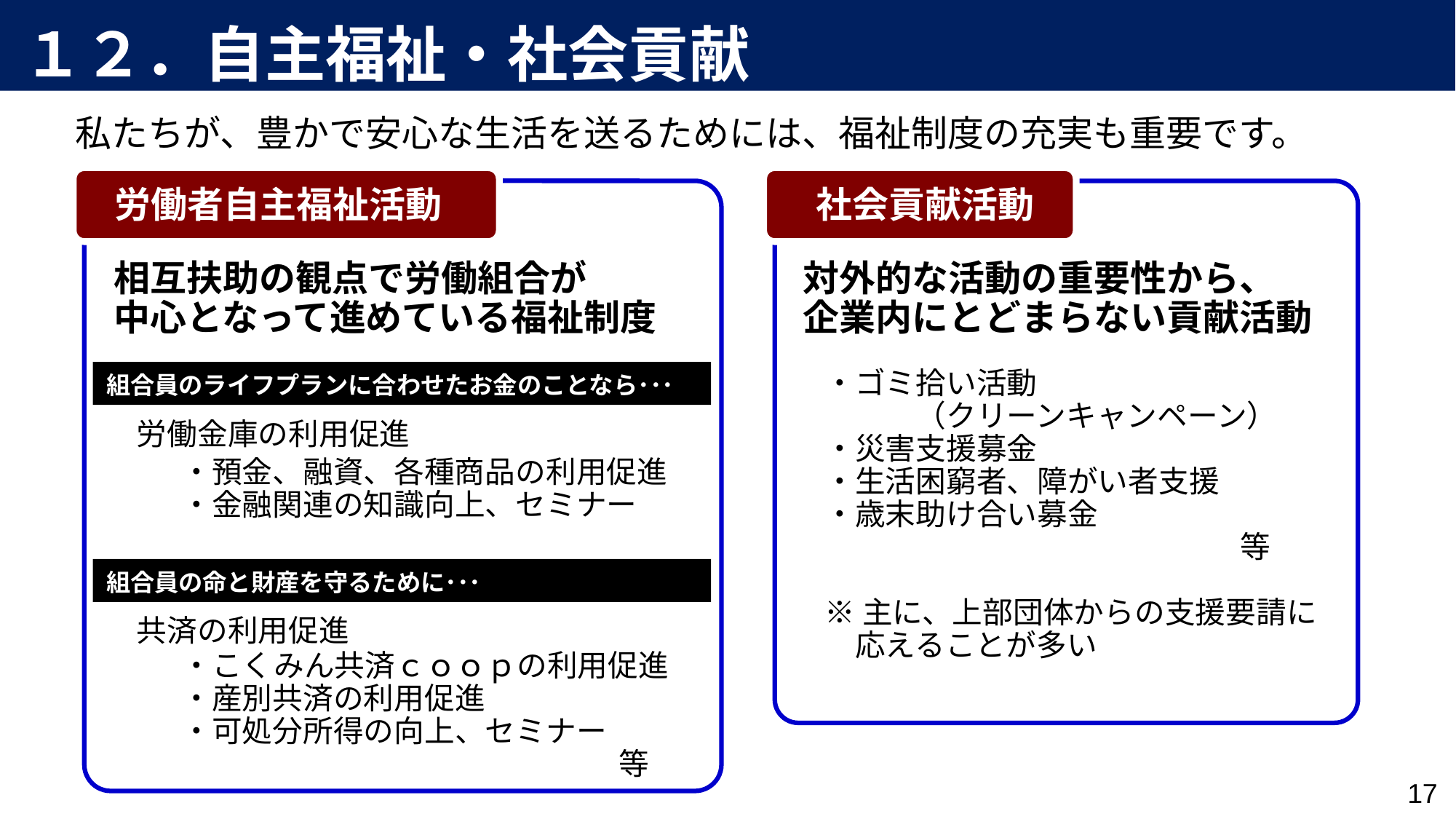

１２．自主福祉・社会貢献
私たちが、豊かで安心な生活を送るためには、福祉制度の充実も重要です。

労働者自主福祉活動
社会貢献活動
相互扶助の観点で労働組合が
中心となって進めている福祉制度
対外的な活動の重要性から、
企業内にとどまらない貢献活動

・ゴミ拾い活動
　　　（クリーンキャンペーン）
・災害支援募金
・生活困窮者、障がい者支援
・歳末助け合い募金
等

※主に、上部団体からの支援要請に
　応えることが多い
組合員のライフプランに合わせたお金のことなら･･･
労働金庫の利用促進
・預金、融資、各種商品の利用促進
・金融関連の知識向上、セミナー

組合員の命と財産を守るために･･･
共済の利用促進
・こくみん共済ｃｏｏｐの利用促進
・産別共済の利用促進
・可処分所得の向上、セミナー
等
17